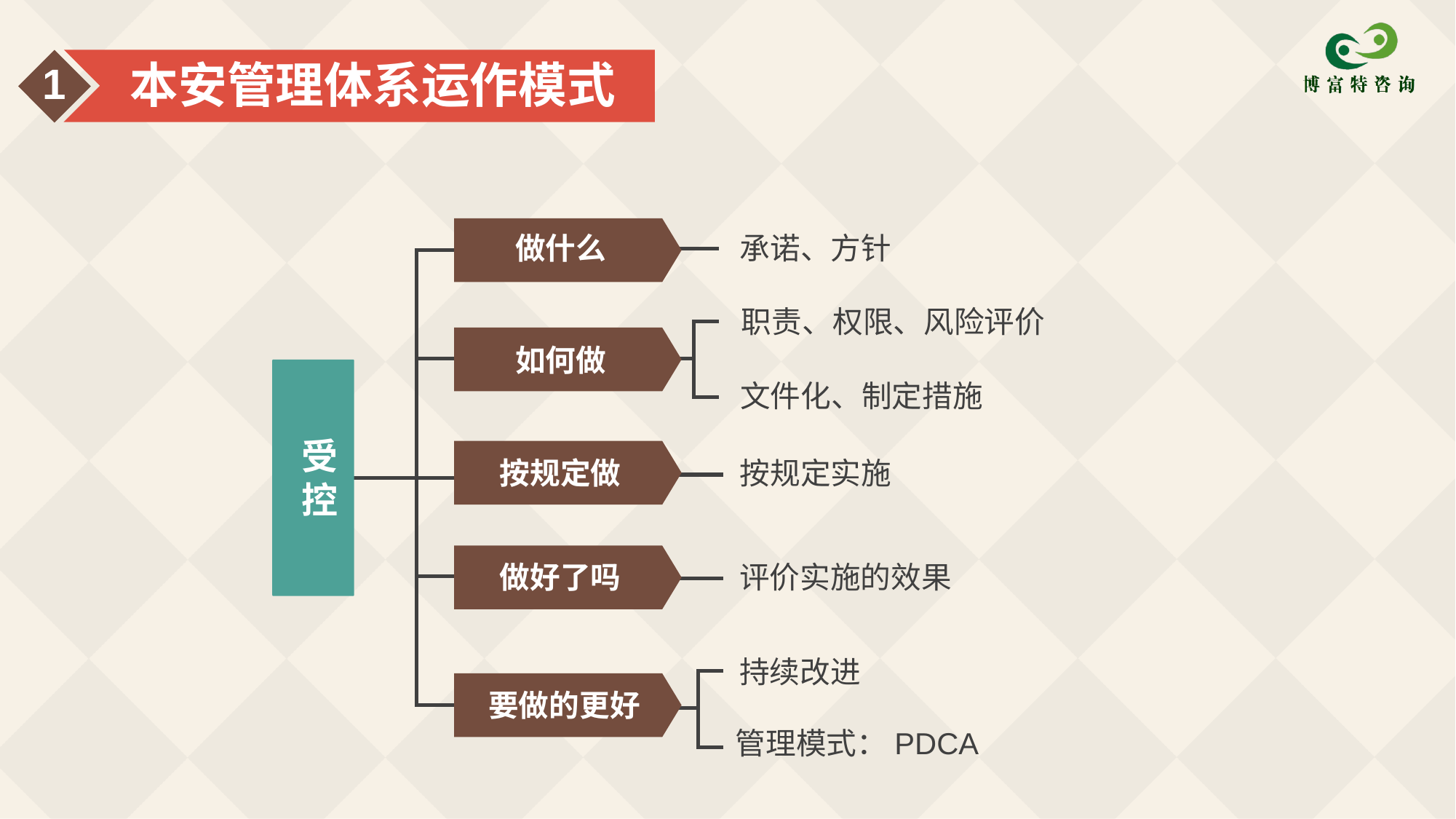

本安管理体系运作模式

1

做什么
承诺、方针

职责、权限、风险评价

如何做

文件化、制定措施
受
控

按规定做
按规定实施

做好了吗
评价实施的效果
持续改进

要做的更好
管理模式：PDCA